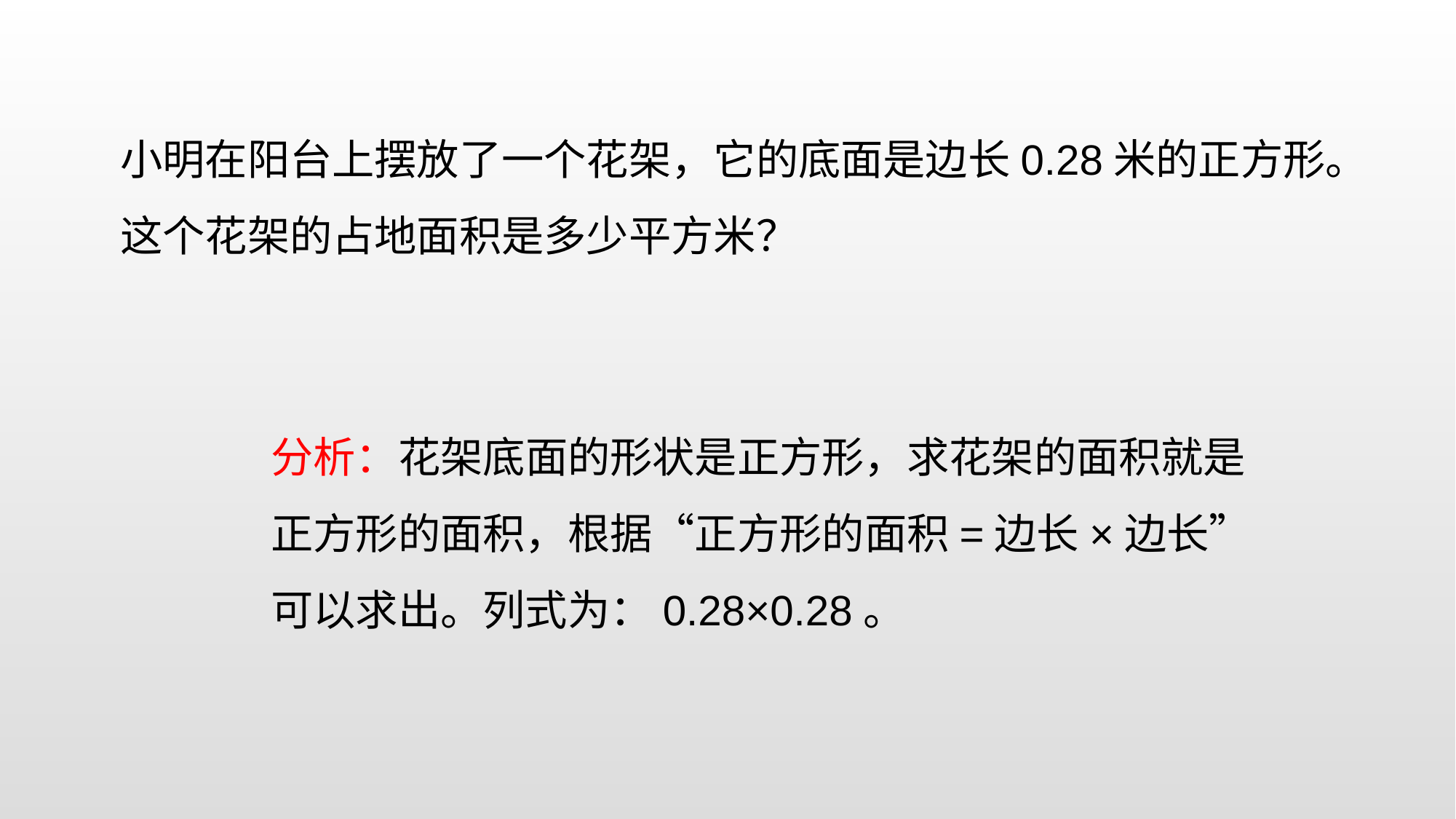

小明在阳台上摆放了一个花架，它的底面是边长0.28米的正方形。这个花架的占地面积是多少平方米？
分析：花架底面的形状是正方形，求花架的面积就是正方形的面积，根据“正方形的面积=边长×边长”可以求出。列式为：0.28×0.28。